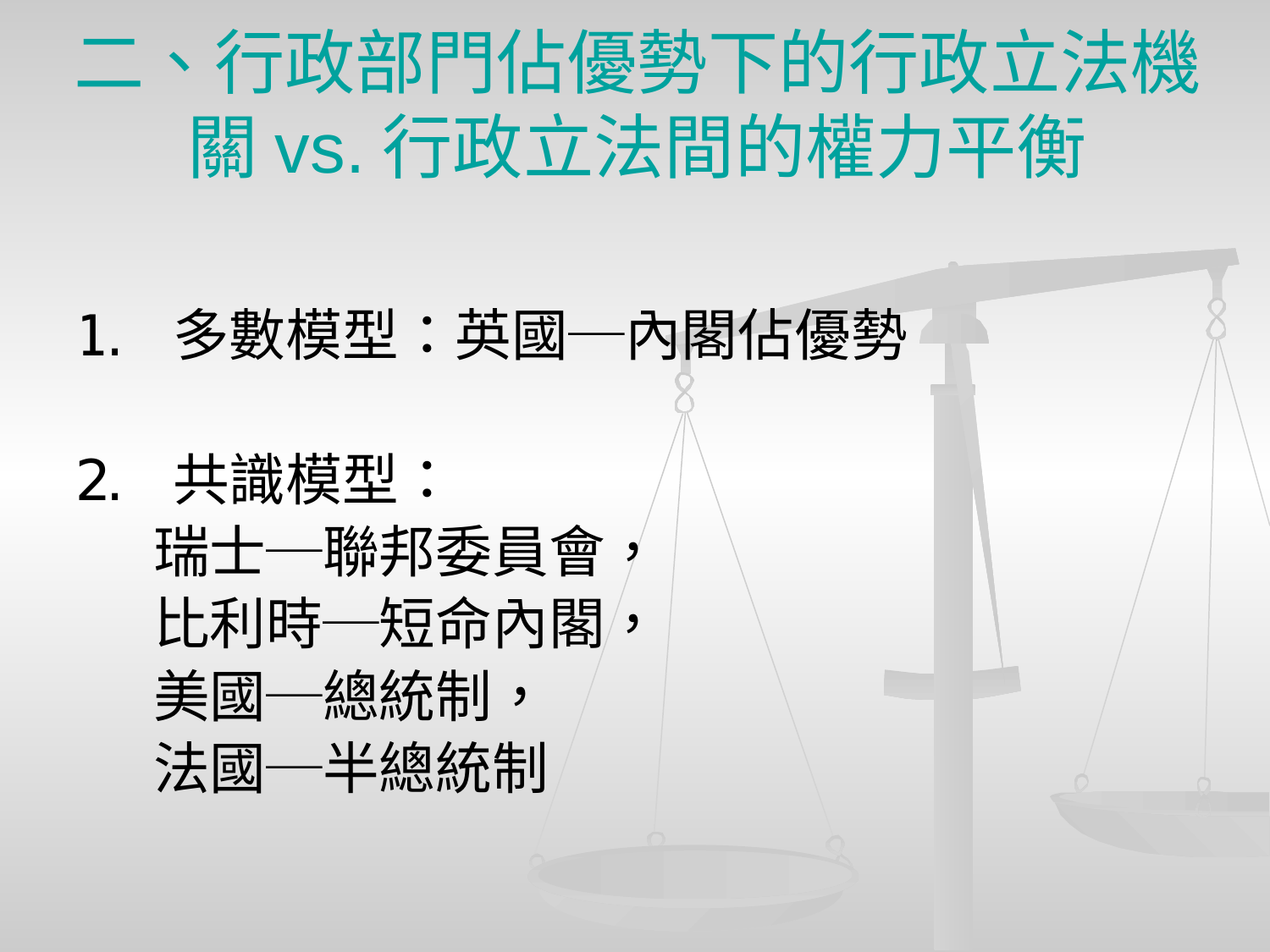

# 二、行政部門佔優勢下的行政立法機關vs.行政立法間的權力平衡

1.  多數模型：英國─內閣佔優勢

2.  共識模型：
     瑞士─聯邦委員會，
     比利時─短命內閣，
     美國─總統制，
     法國─半總統制